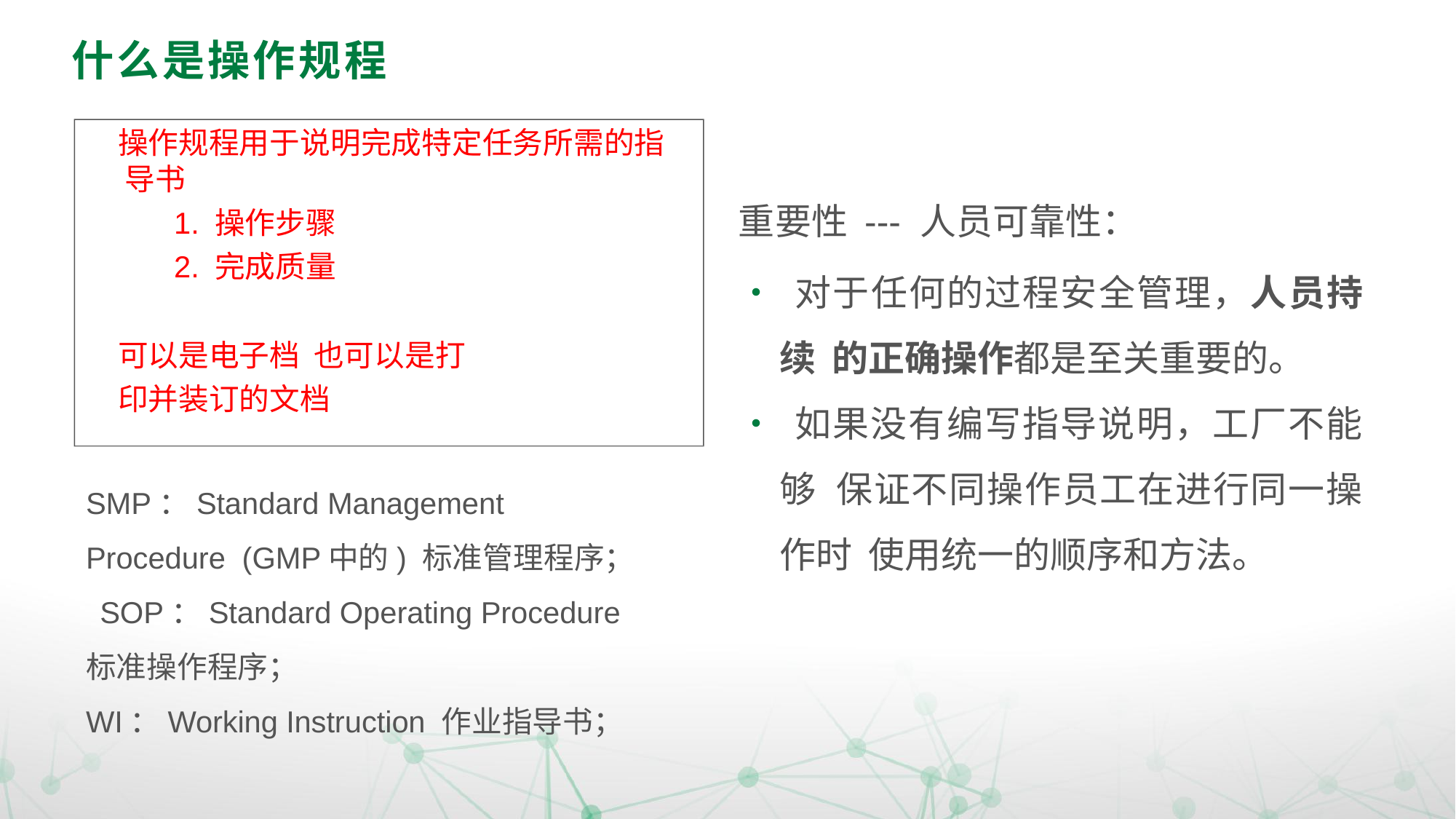

# 什么是操作规程

重要性 --- 人员可靠性：
• 对于任何的过程安全管理，人员持续  的正确操作都是至关重要的。
• 如果没有编写指导说明，工厂不能够  保证不同操作员工在进行同一操作时  使用统一的顺序和方法。

操作规程用于说明完成特定任务所需的指  导书
1. 操作步骤
2. 完成质量

可以是电子档  也可以是打印并装订的文档

SMP：Standard Management Procedure  (GMP中的) 标准管理程序；  SOP：Standard Operating Procedure  标准操作程序；
WI：Working Instruction 作业指导书；